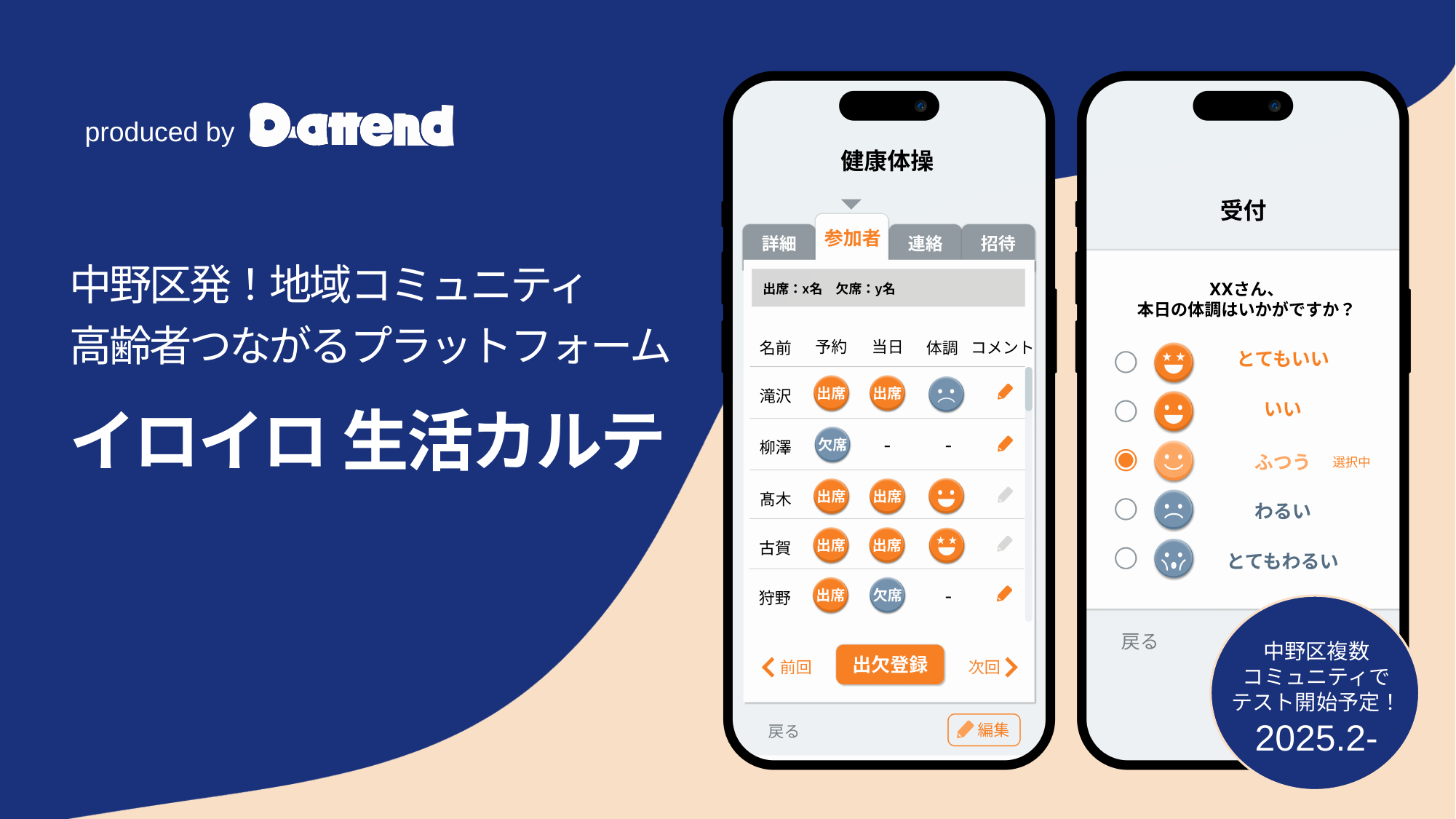

中野区発！地域コミュニティ
高齢者つながるプラットフォーム
# イロイロ 生活カルテ